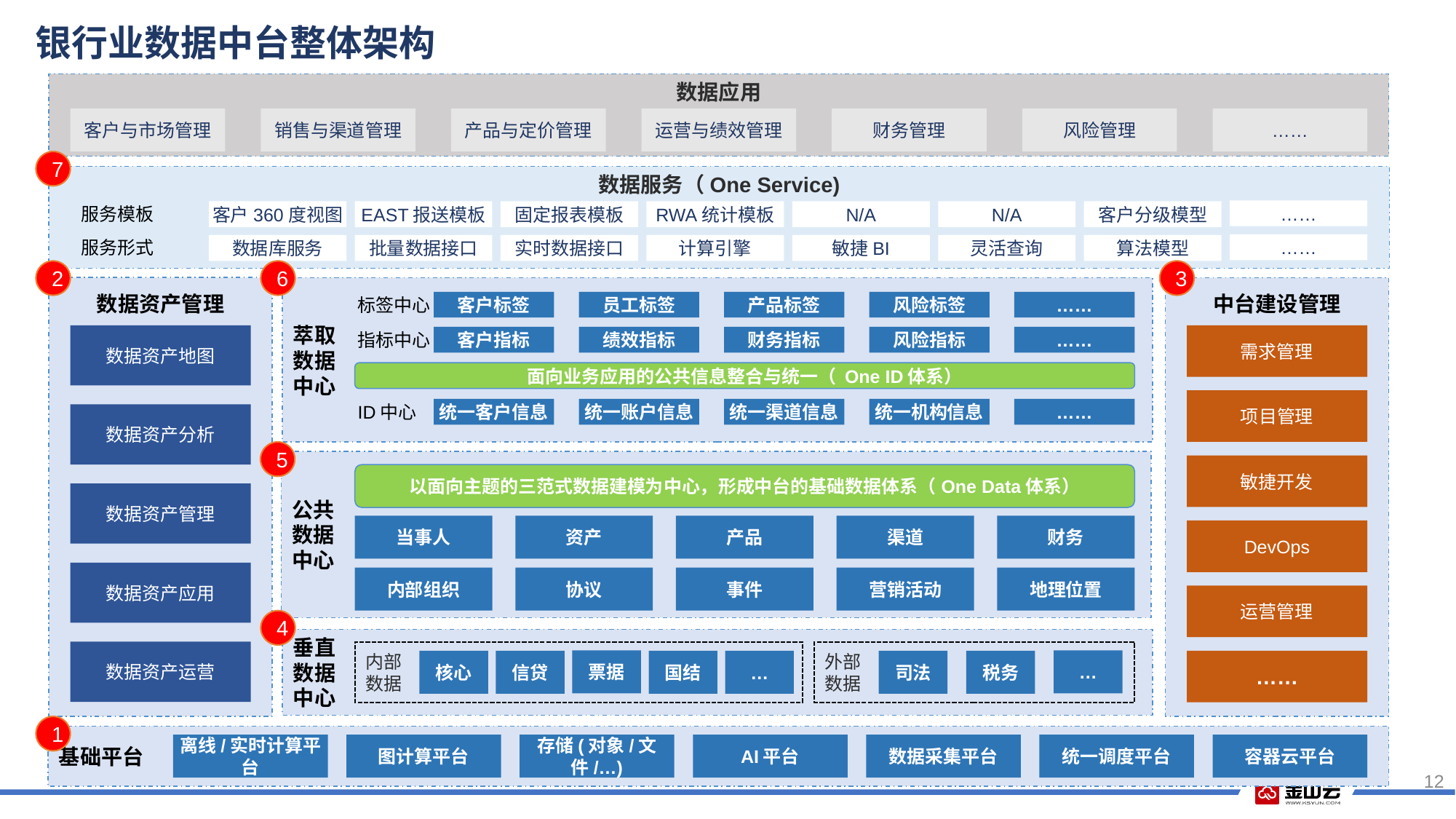

银行业数据中台整体架构
数据应用
客户与市场管理
销售与渠道管理
产品与定价管理
运营与绩效管理
财务管理
风险管理
……
7
数据服务（One Service)
服务模板
……
客户360度视图
EAST报送模板
固定报表模板
RWA统计模板
N/A
N/A
客户分级模型
服务形式
……
数据库服务
批量数据接口
实时数据接口
计算引擎
敏捷BI
灵活查询
算法模型
2
6
3
数据资产管理
萃取
数据
中心
中台建设管理
标签中心
客户标签
员工标签
产品标签
风险标签
……
数据资产地图
需求管理
指标中心
客户指标
绩效指标
财务指标
风险指标
……
面向业务应用的公共信息整合与统一（ One ID体系）
项目管理
ID中心
统一客户信息
统一账户信息
统一渠道信息
统一机构信息
……
数据资产分析
5
公共
数据
中心
敏捷开发
以面向主题的三范式数据建模为中心，形成中台的基础数据体系（One Data体系）
数据资产管理
当事人
资产
产品
渠道
财务
DevOps
数据资产应用
内部组织
协议
事件
营销活动
地理位置
运营管理
4
垂直
数据
中心
数据资产运营
内部
数据
外部
数据
票据
…
核心
信贷
国结
…
税务
……
司法
1
基础平台
离线/实时计算平台
图计算平台
存储(对象/文件/…)
AI平台
数据采集平台
统一调度平台
容器云平台
12